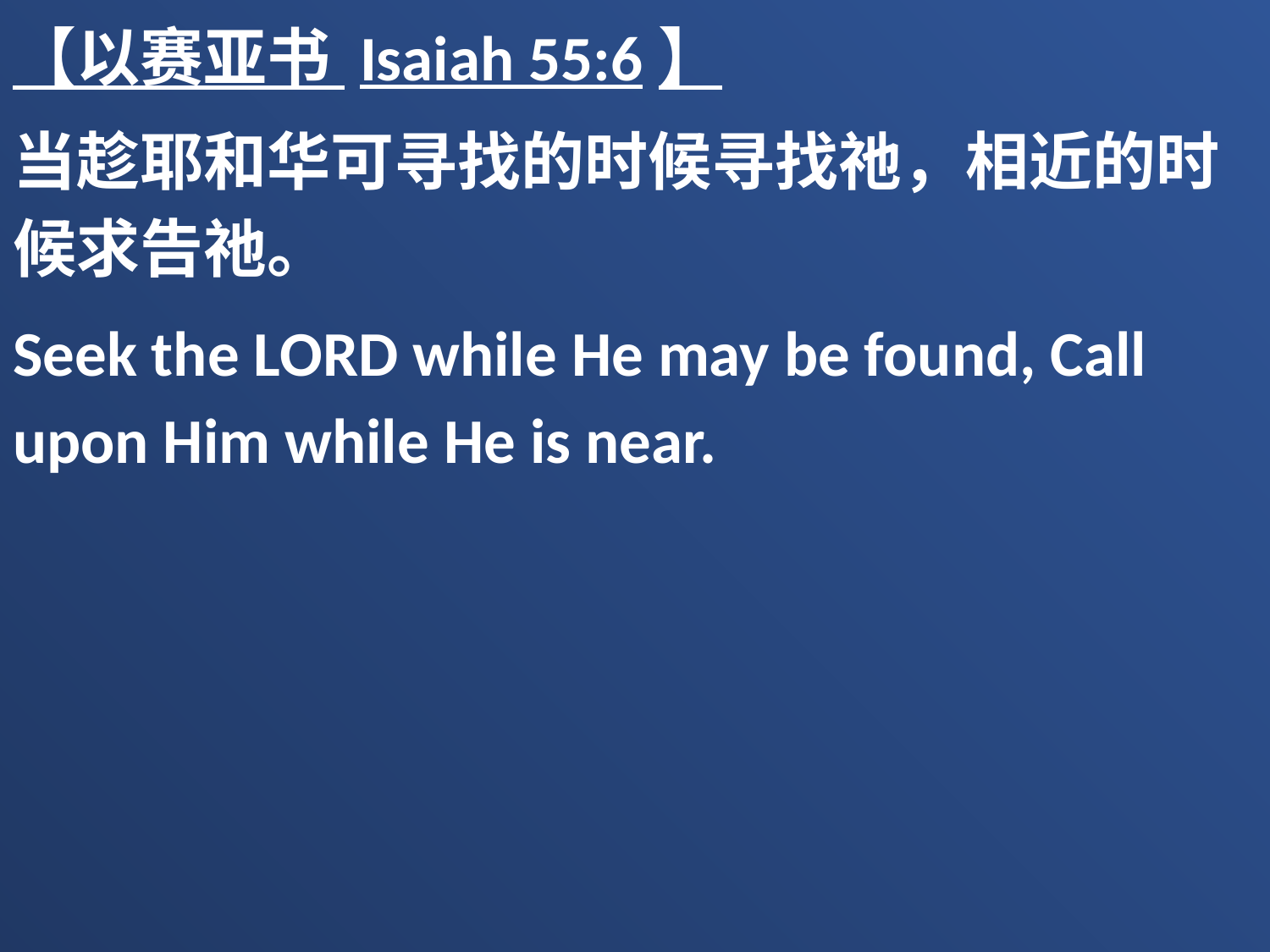

【以赛亚书 Isaiah 55:6】
当趁耶和华可寻找的时候寻找祂，相近的时候求告祂。
Seek the LORD while He may be found, Call upon Him while He is near.